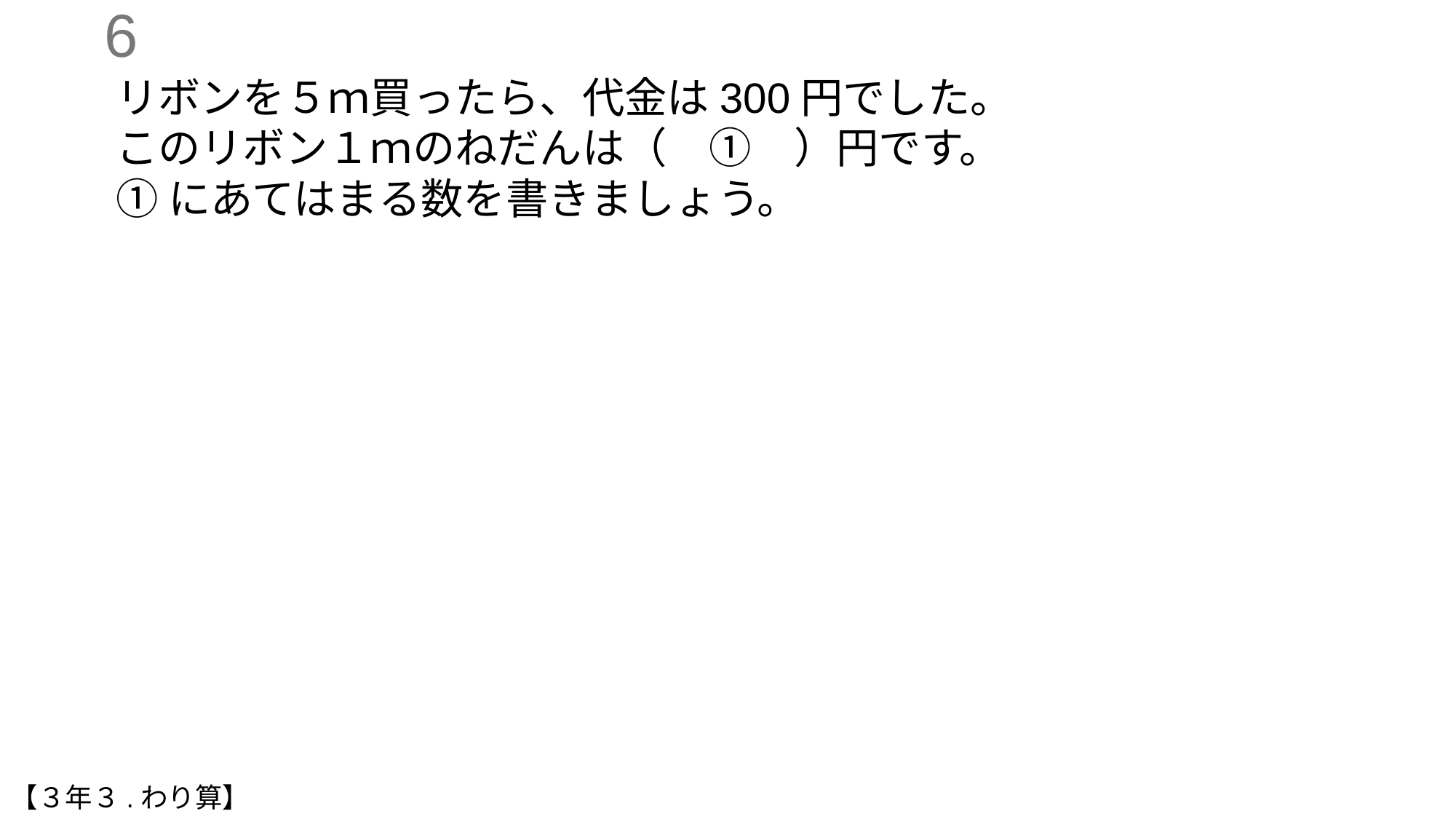

6
リボンを５ｍ買ったら、代金は300円でした。
このリボン１ｍのねだんは（　①　）円です。
①にあてはまる数を書きましょう。
【３年３.わり算】